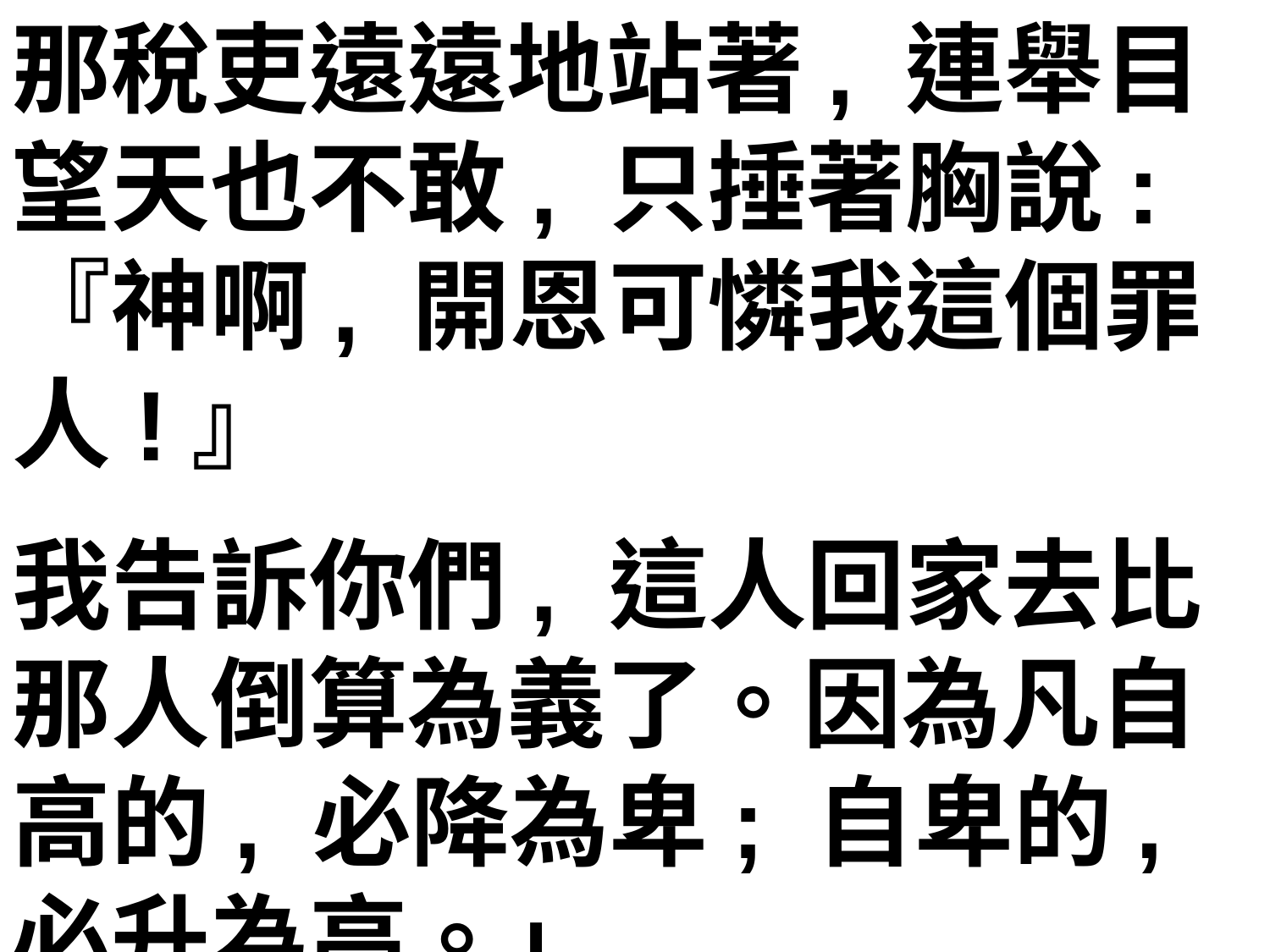

那稅吏遠遠地站著, 連舉目望天也不敢, 只捶著胸說: 『神啊, 開恩可憐我這個罪人!』

我告訴你們, 這人回家去比那人倒算為義了。因為凡自高的, 必降為卑; 自卑的, 必升為高。」